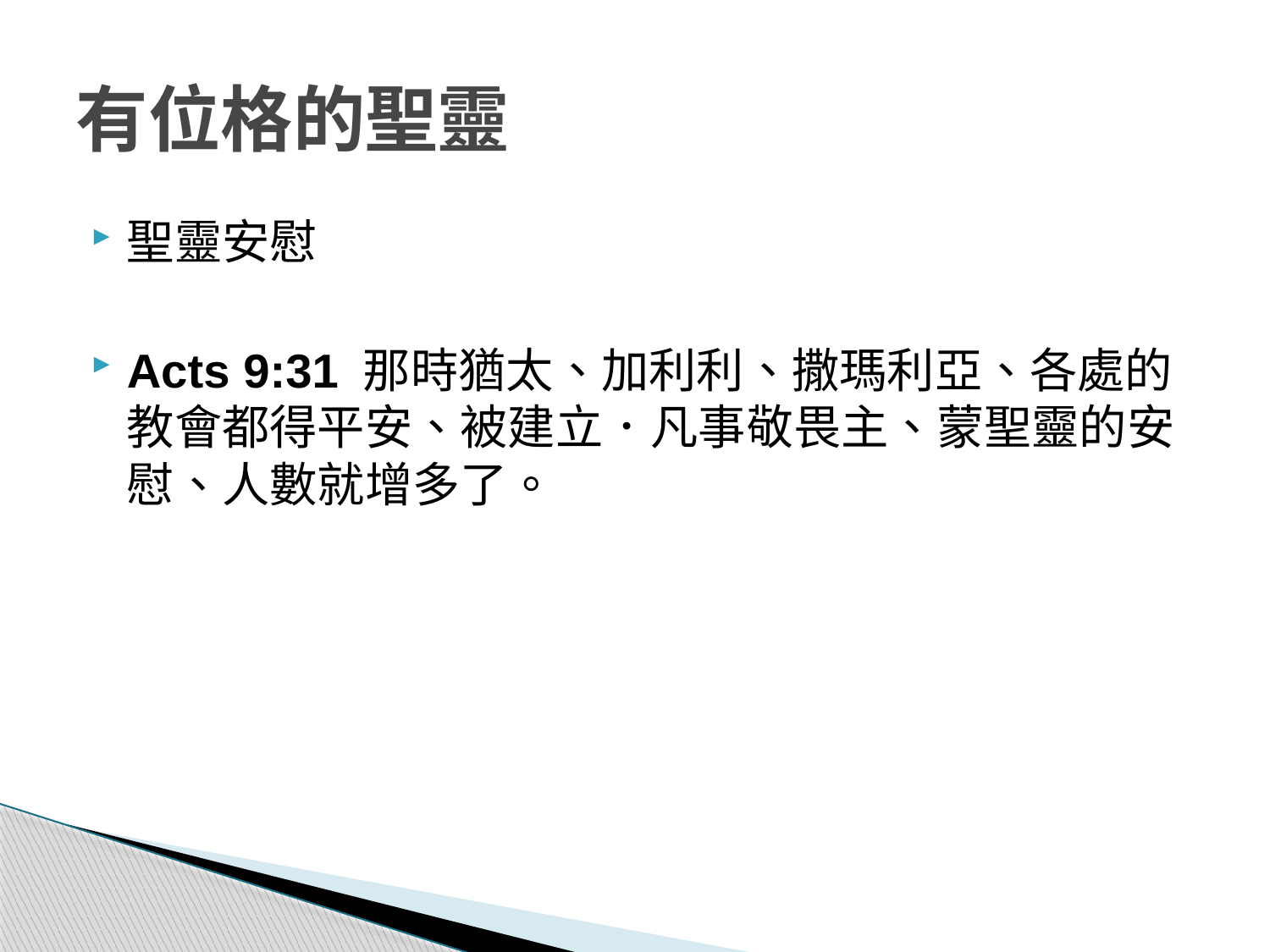

# 有位格的聖靈
聖靈安慰

Acts 9:31 那時猶太、加利利、撒瑪利亞、各處的教會都得平安、被建立．凡事敬畏主、蒙聖靈的安慰、人數就增多了。